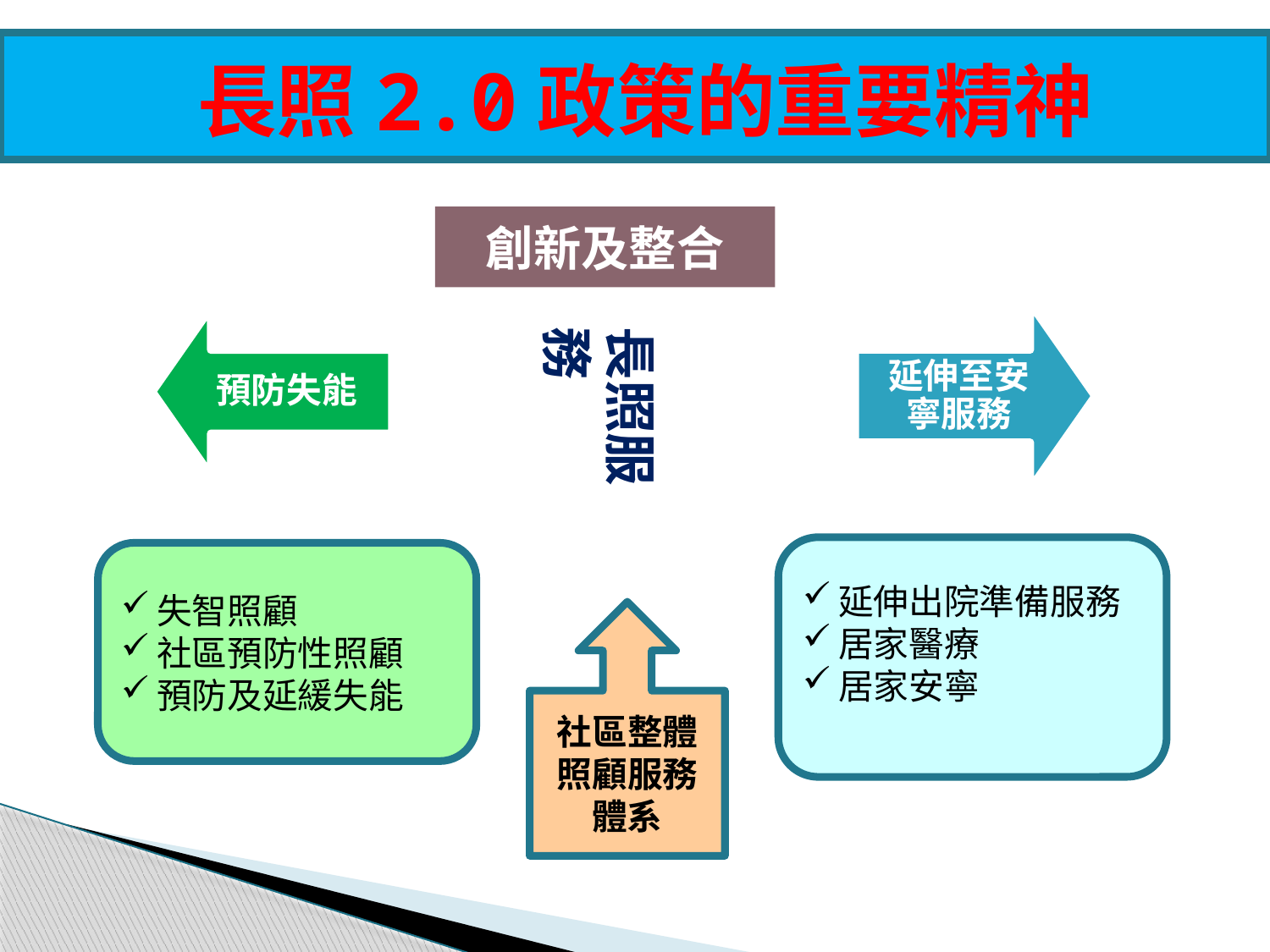

# 長照2.0政策的重要精神
創新及整合
預防失能
延伸至安寧服務
長照服務
延伸出院準備服務
居家醫療
居家安寧

失智照顧
社區預防性照顧
預防及延緩失能
社區整體照顧服務體系